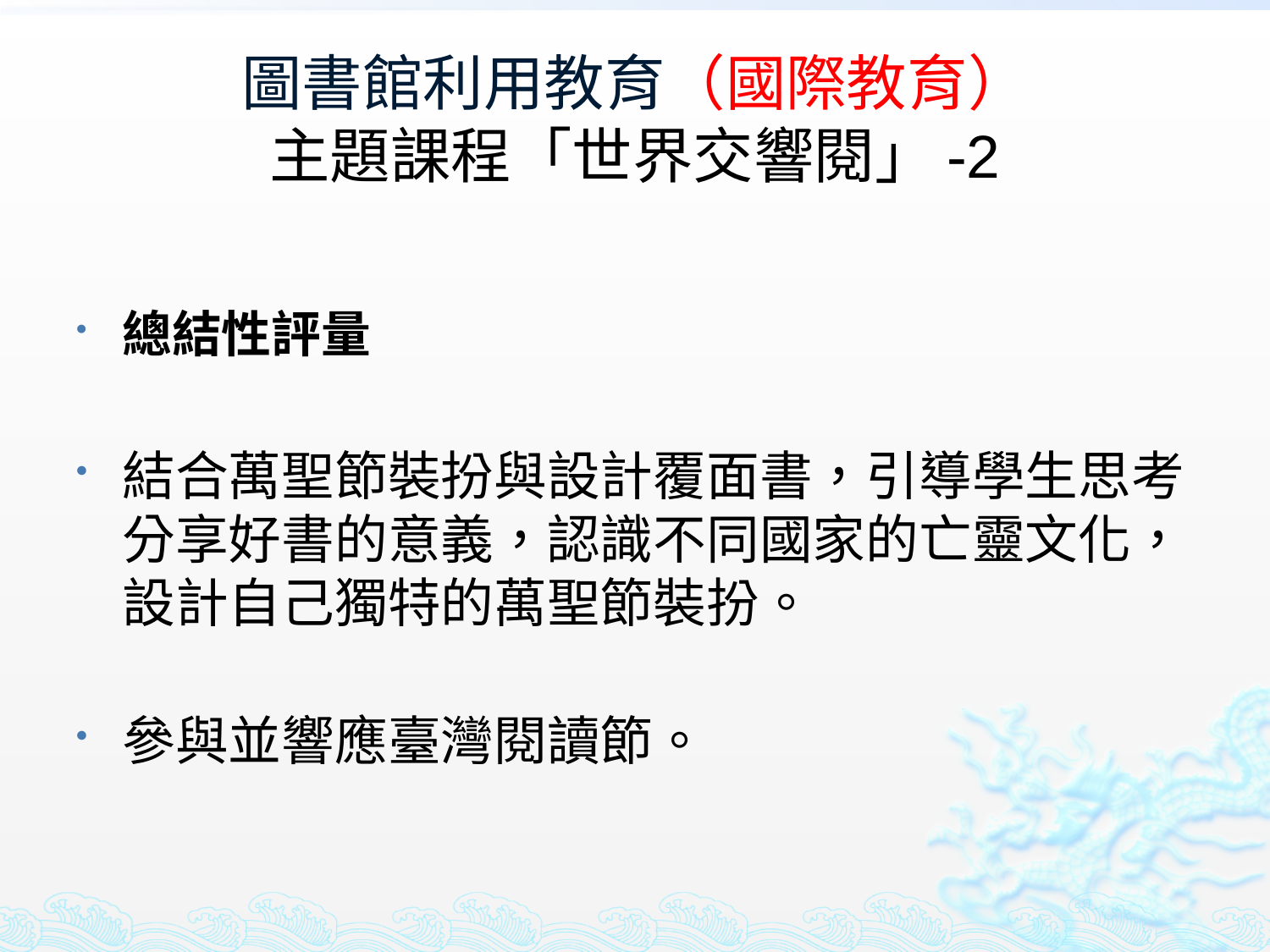

# 圖書館利用教育（國際教育） 主題課程「世界交響閱」-2
總結性評量

結合萬聖節裝扮與設計覆面書，引導學生思考分享好書的意義，認識不同國家的亡靈文化，設計自己獨特的萬聖節裝扮。
參與並響應臺灣閱讀節。